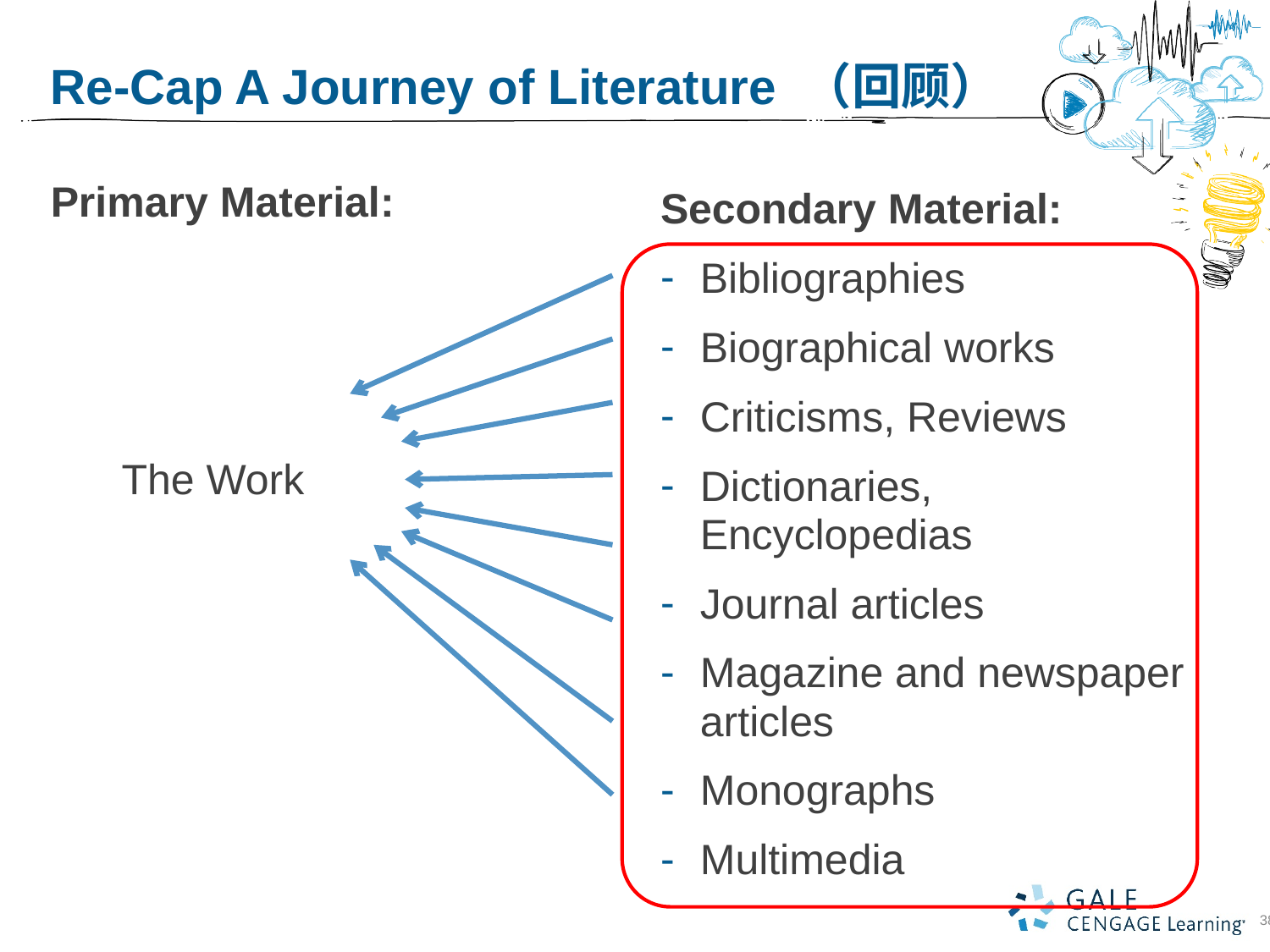

Re-Cap A Journey of Literature （回顾）
Primary Material:

      The Work
Secondary Material:
Bibliographies
Biographical works
Criticisms, Reviews
Dictionaries, Encyclopedias
Journal articles
Magazine and newspaper articles
Monographs
Multimedia